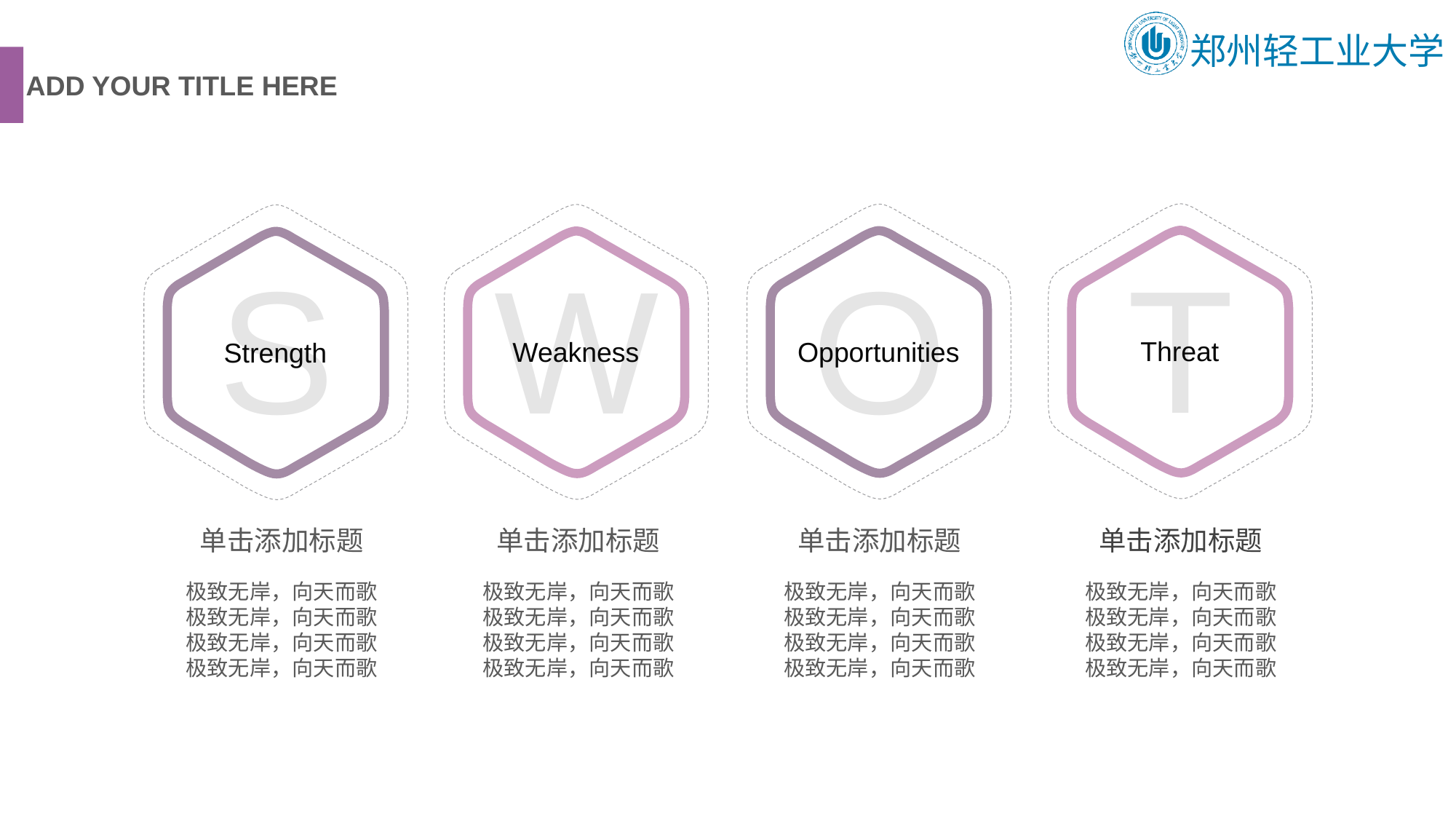

ADD YOUR TITLE HERE

T
Threat

O
Opportunities

W
Weakness

S
Strength
单击添加标题

极致无岸，向天而歌
极致无岸，向天而歌
极致无岸，向天而歌
极致无岸，向天而歌
单击添加标题

极致无岸，向天而歌
极致无岸，向天而歌
极致无岸，向天而歌
极致无岸，向天而歌
单击添加标题

极致无岸，向天而歌
极致无岸，向天而歌
极致无岸，向天而歌
极致无岸，向天而歌
单击添加标题

极致无岸，向天而歌
极致无岸，向天而歌
极致无岸，向天而歌
极致无岸，向天而歌